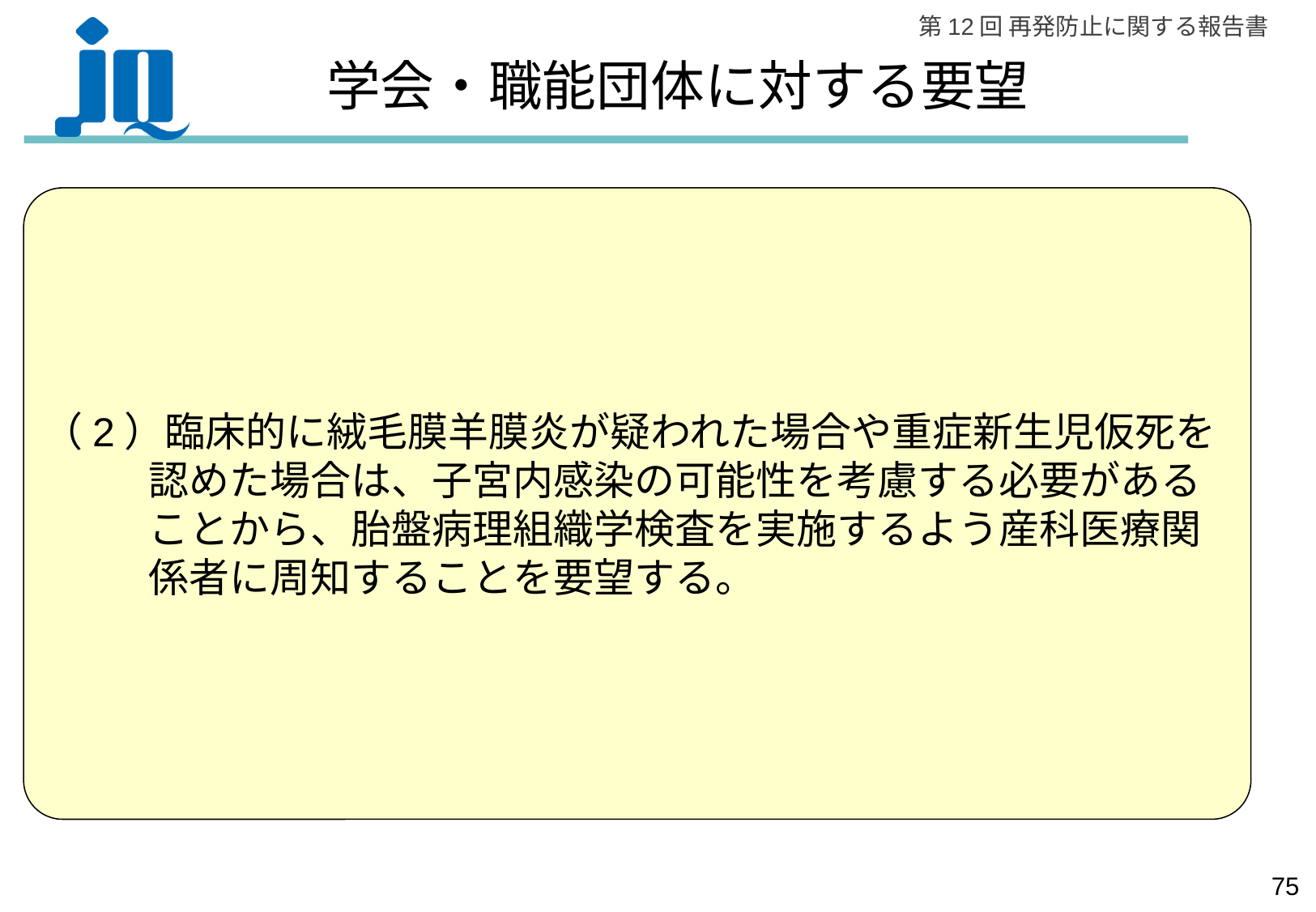

学会・職能団体に対する要望
（2）臨床的に絨毛膜羊膜炎が疑われた場合や重症新生児仮死を認めた場合は、子宮内感染の可能性を考慮する必要があることから、胎盤病理組織学検査を実施するよう産科医療関係者に周知することを要望する。
75